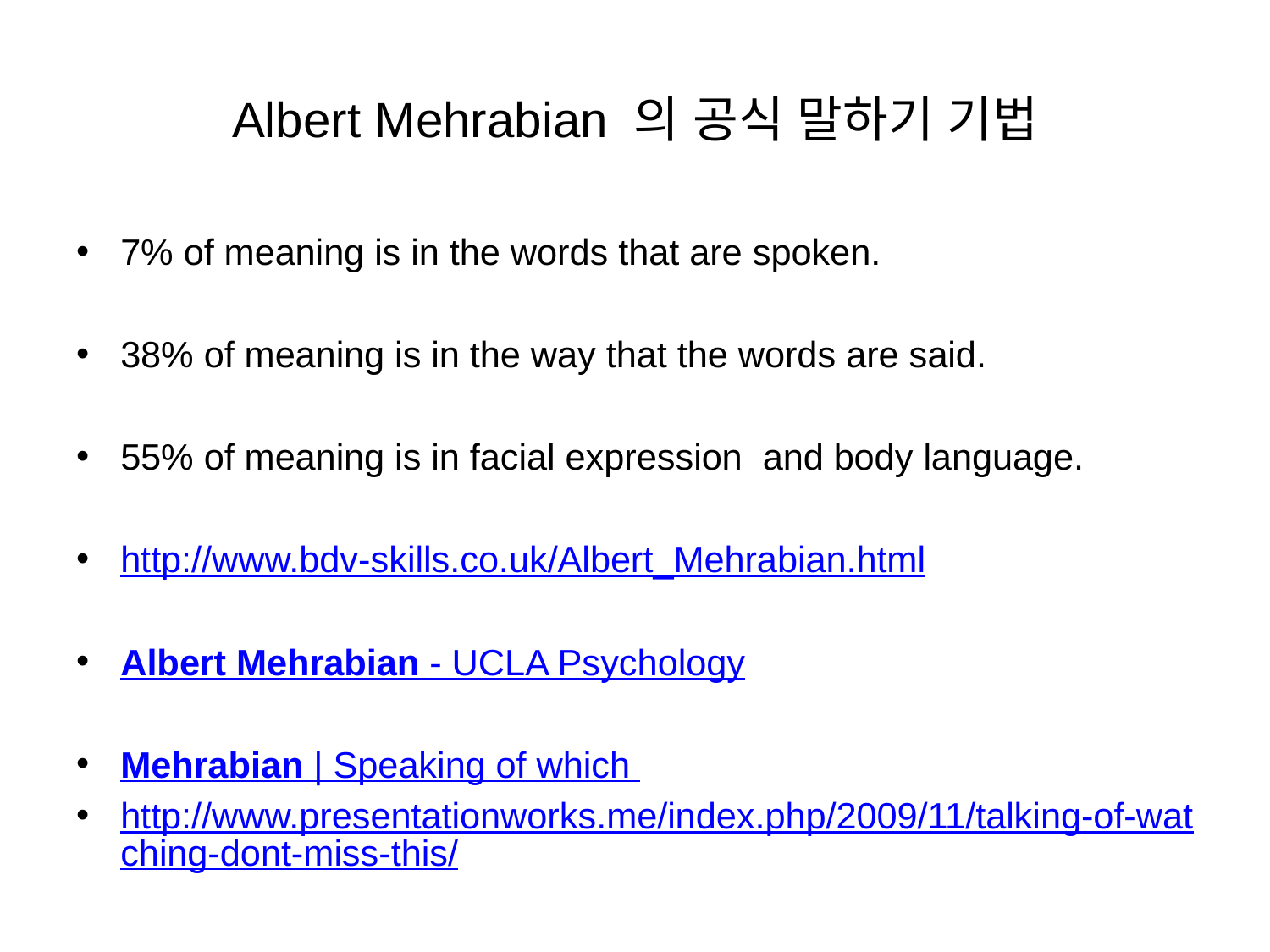

# Albert Mehrabian 의 공식 말하기 기법
7% of meaning is in the words that are spoken.

38% of meaning is in the way that the words are said.

55% of meaning is in facial expression  and body language.

http://www.bdv-skills.co.uk/Albert_Mehrabian.html

Albert Mehrabian - UCLA Psychology

Mehrabian | Speaking of which
http://www.presentationworks.me/index.php/2009/11/talking-of-watching-dont-miss-this/